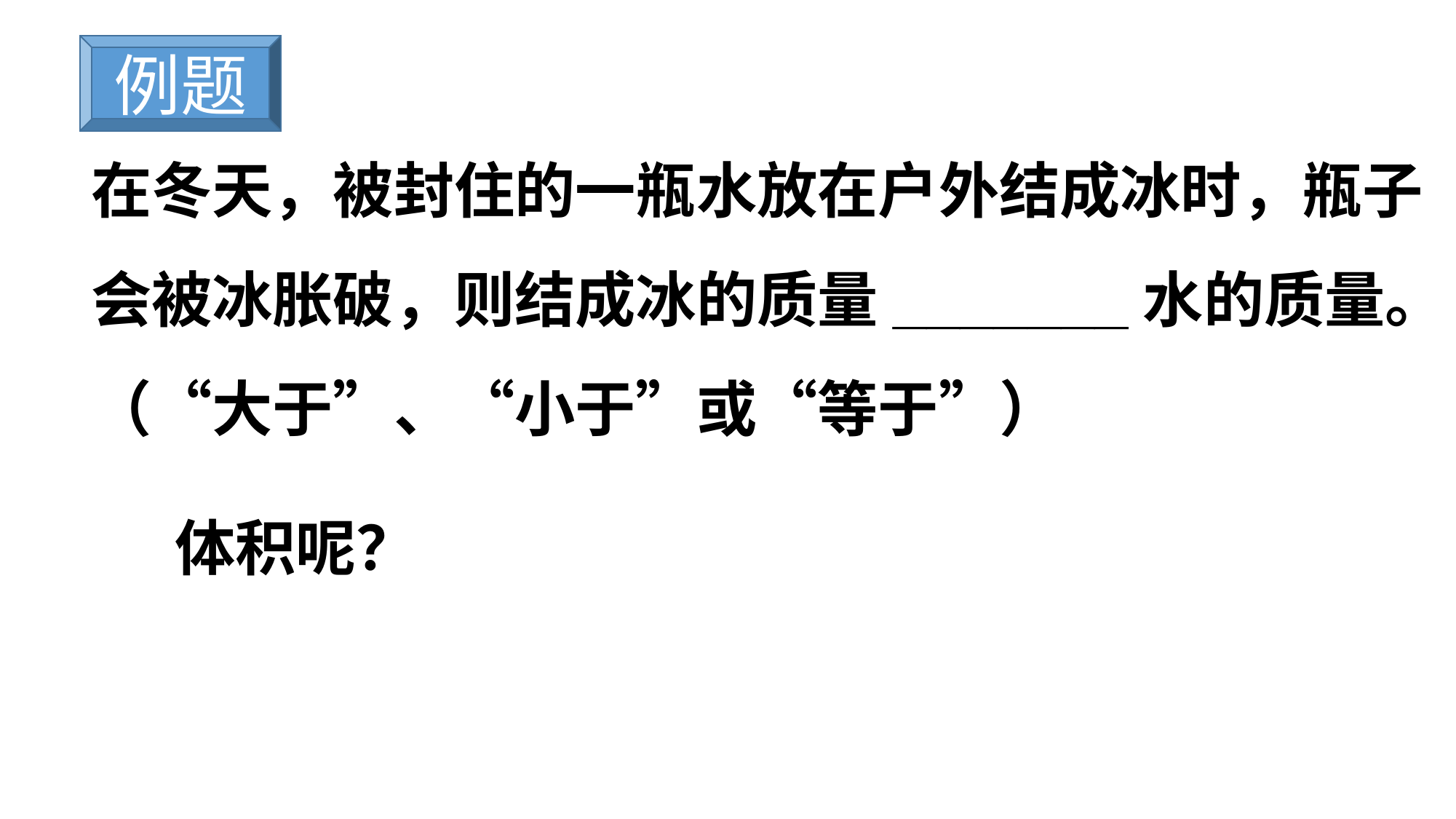

例题
在冬天，被封住的一瓶水放在户外结成冰时，瓶子会被冰胀破，则结成冰的质量_______水的质量。（“大于”、“小于”或“等于”）
     体积呢？